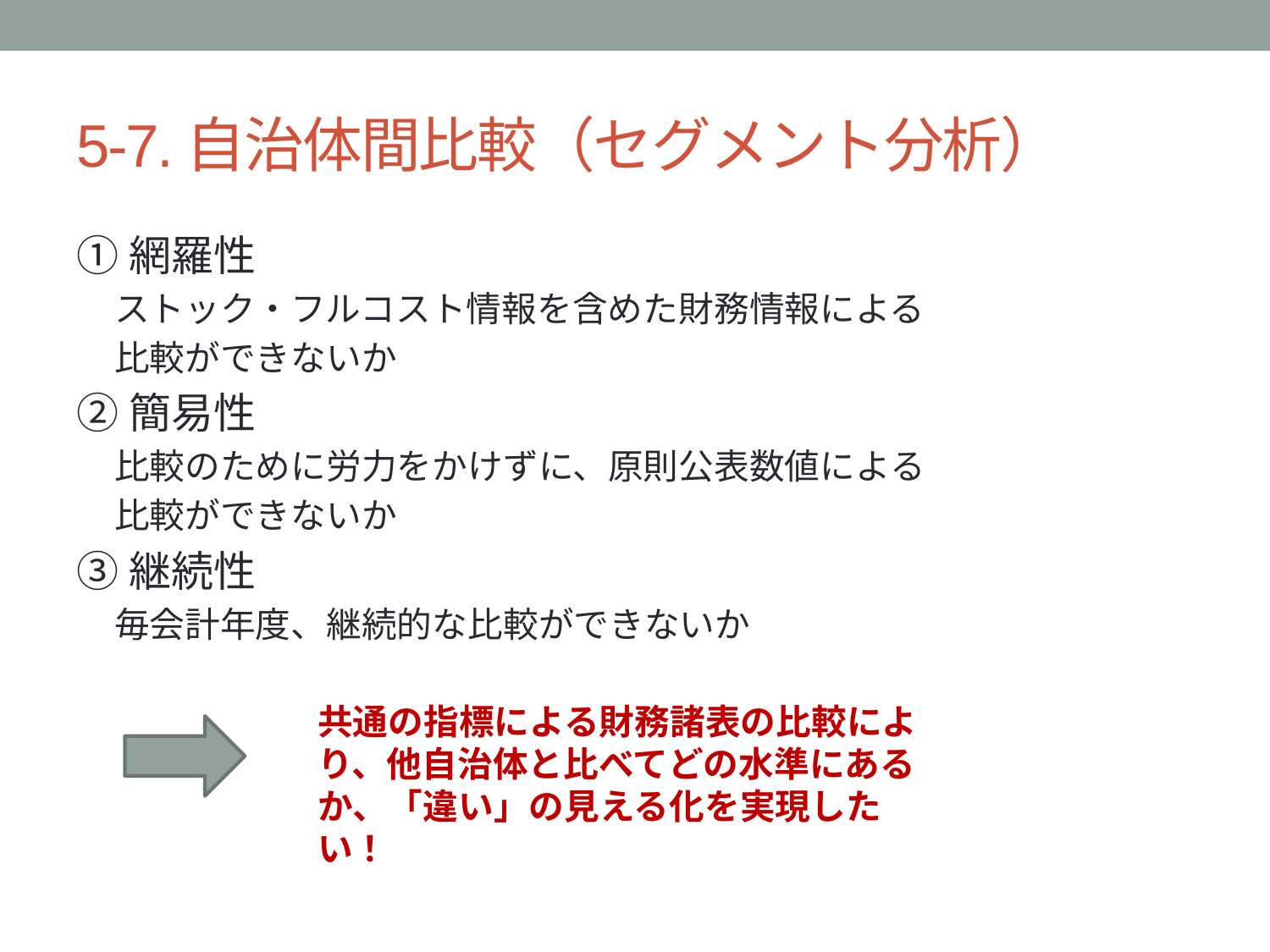

# 5-7.自治体間比較（セグメント分析）
①網羅性
ストック・フルコスト情報を含めた財務情報による
比較ができないか
②簡易性
比較のために労力をかけずに、原則公表数値による
比較ができないか
③継続性
毎会計年度、継続的な比較ができないか

共通の指標による財務諸表の比較により、他自治体と比べてどの水準にあるか、「違い」の見える化を実現したい！